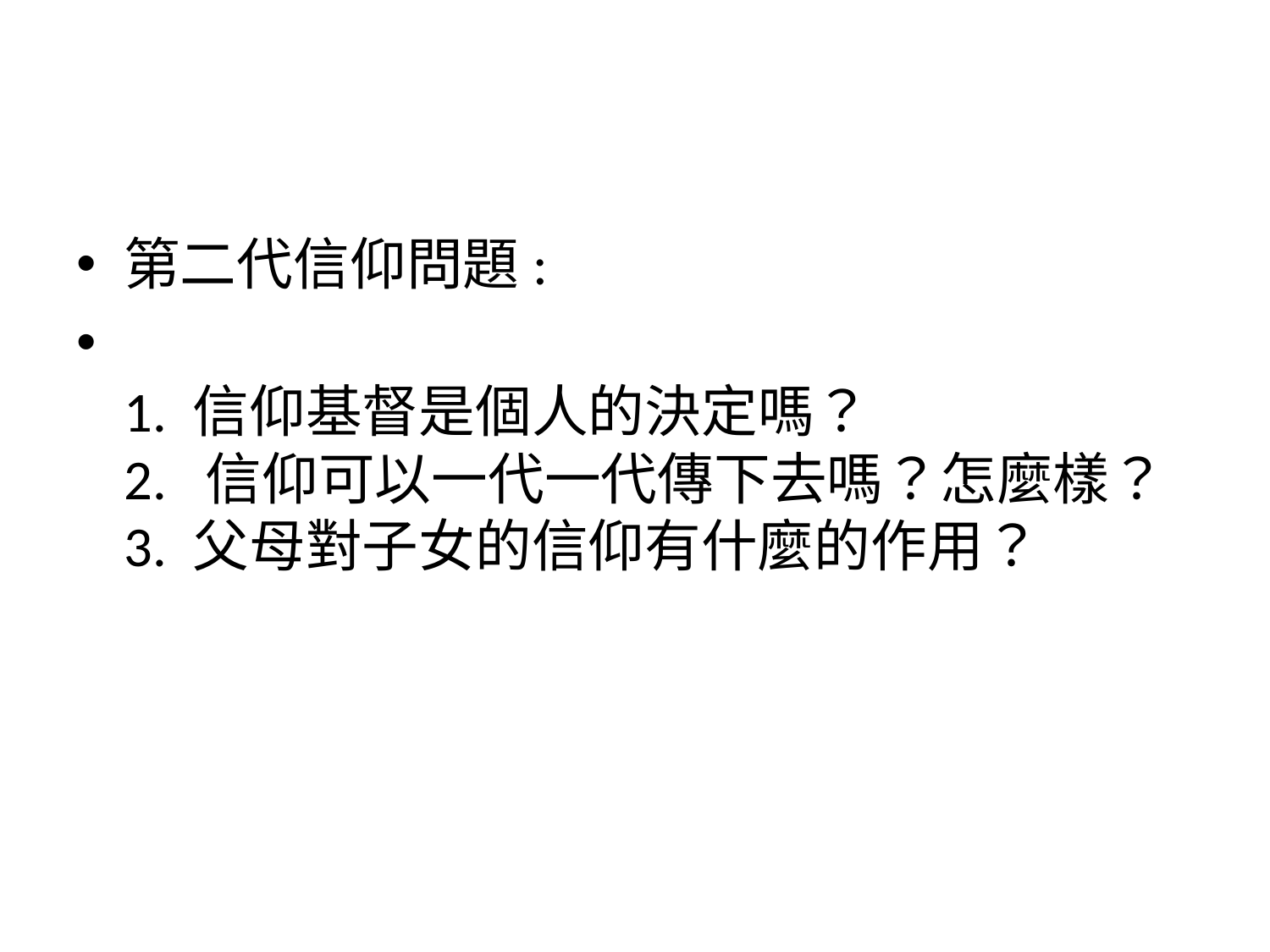

#
第二代信仰問題:
1. 信仰基督是個人的決定嗎？
2.  信仰可以一代一代傳下去嗎？怎麼樣？
3. 父母對子女的信仰有什麼的作用？